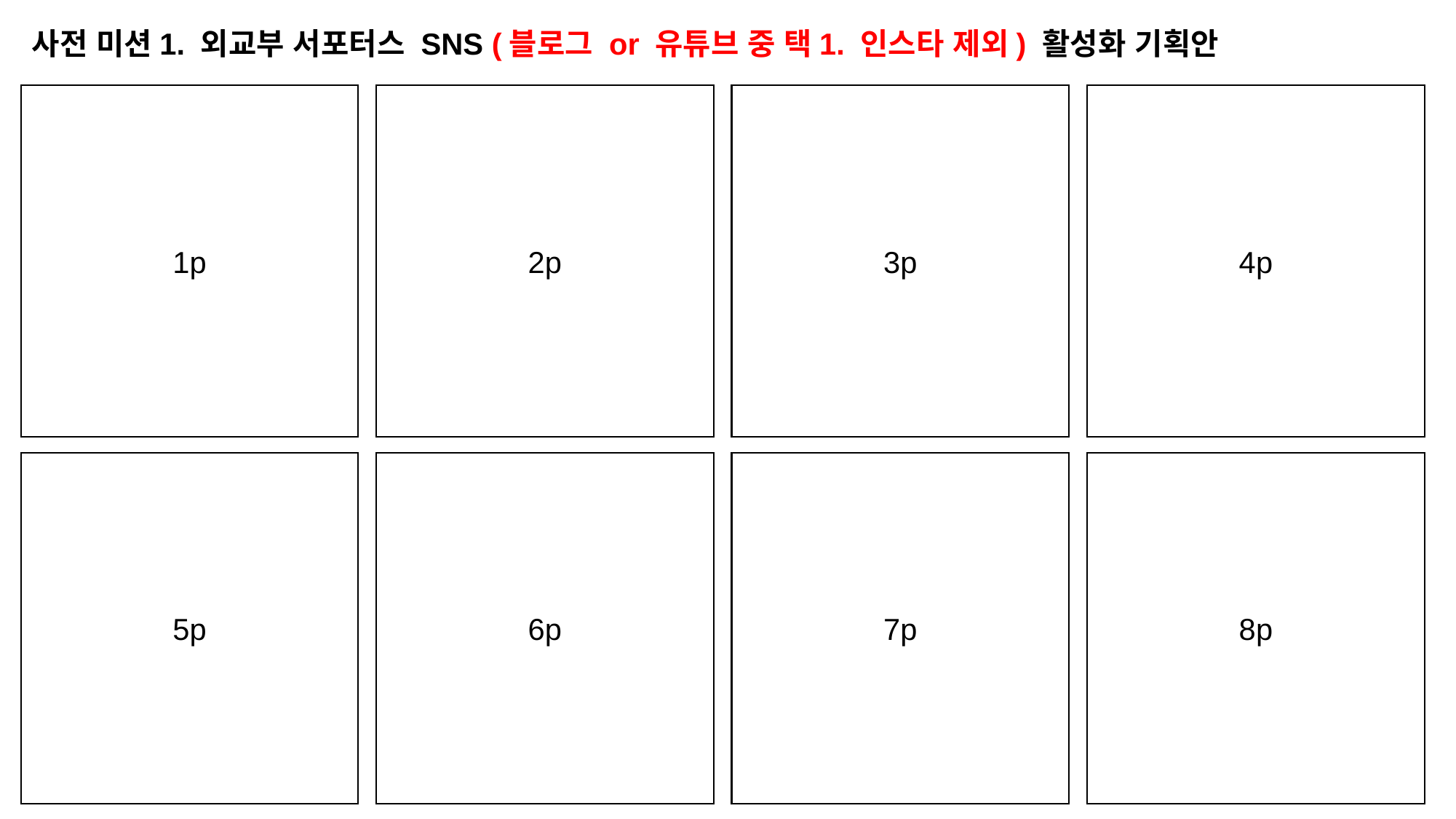

사전 미션1. 외교부 서포터스 SNS (블로그 or 유튜브 중 택1. 인스타 제외) 활성화 기획안
1p
2p
3p
4p
5p
6p
7p
8p